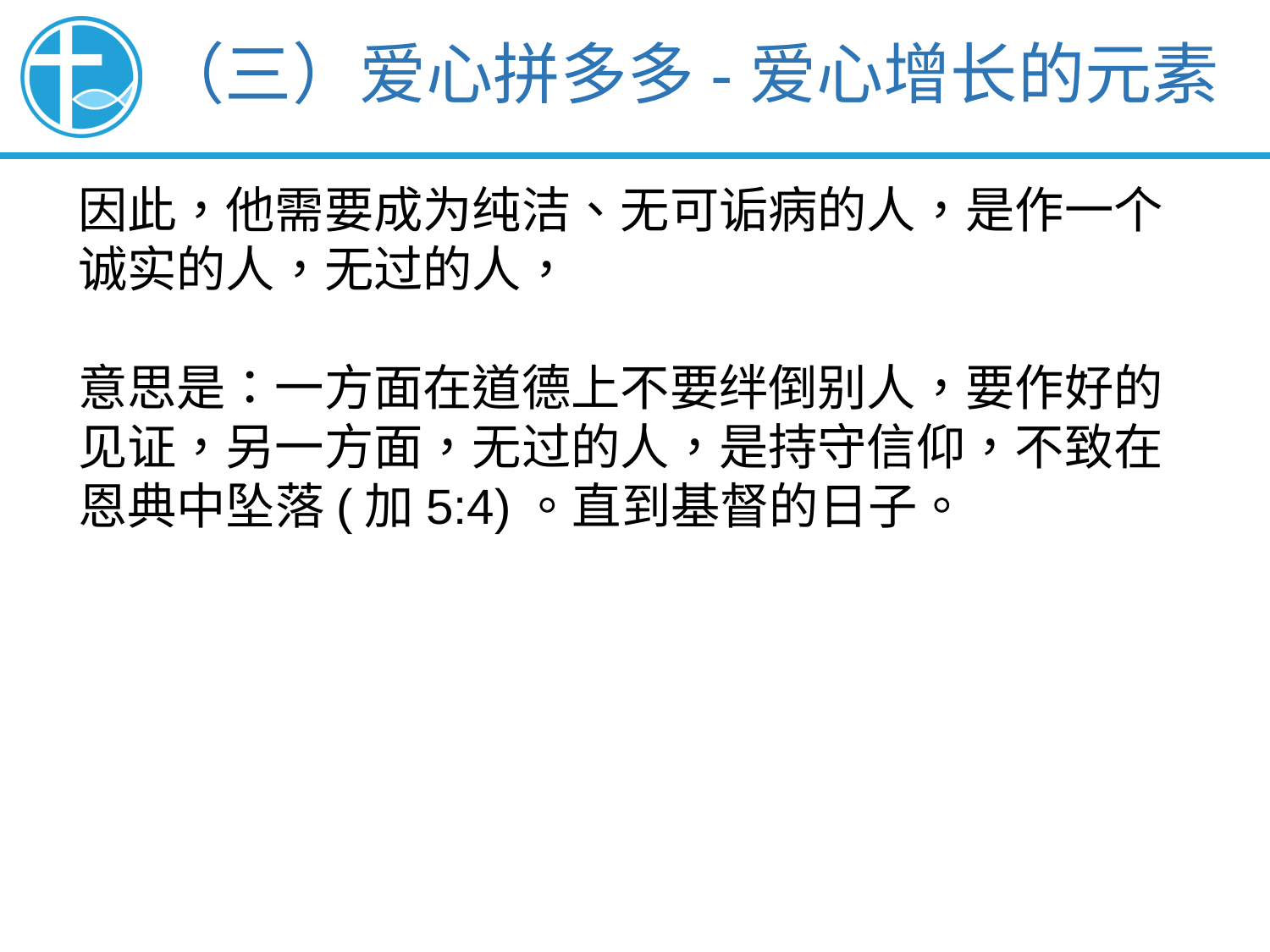

（三）爱心拼多多-爱心增长的元素
因此，他需要成为纯洁、无可诟病的人，是作一个诚实的人，无过的人，

意思是：一方面在道德上不要绊倒别人，要作好的见证，另一方面，无过的人，是持守信仰，不致在恩典中坠落(加5:4)。直到基督的日子。